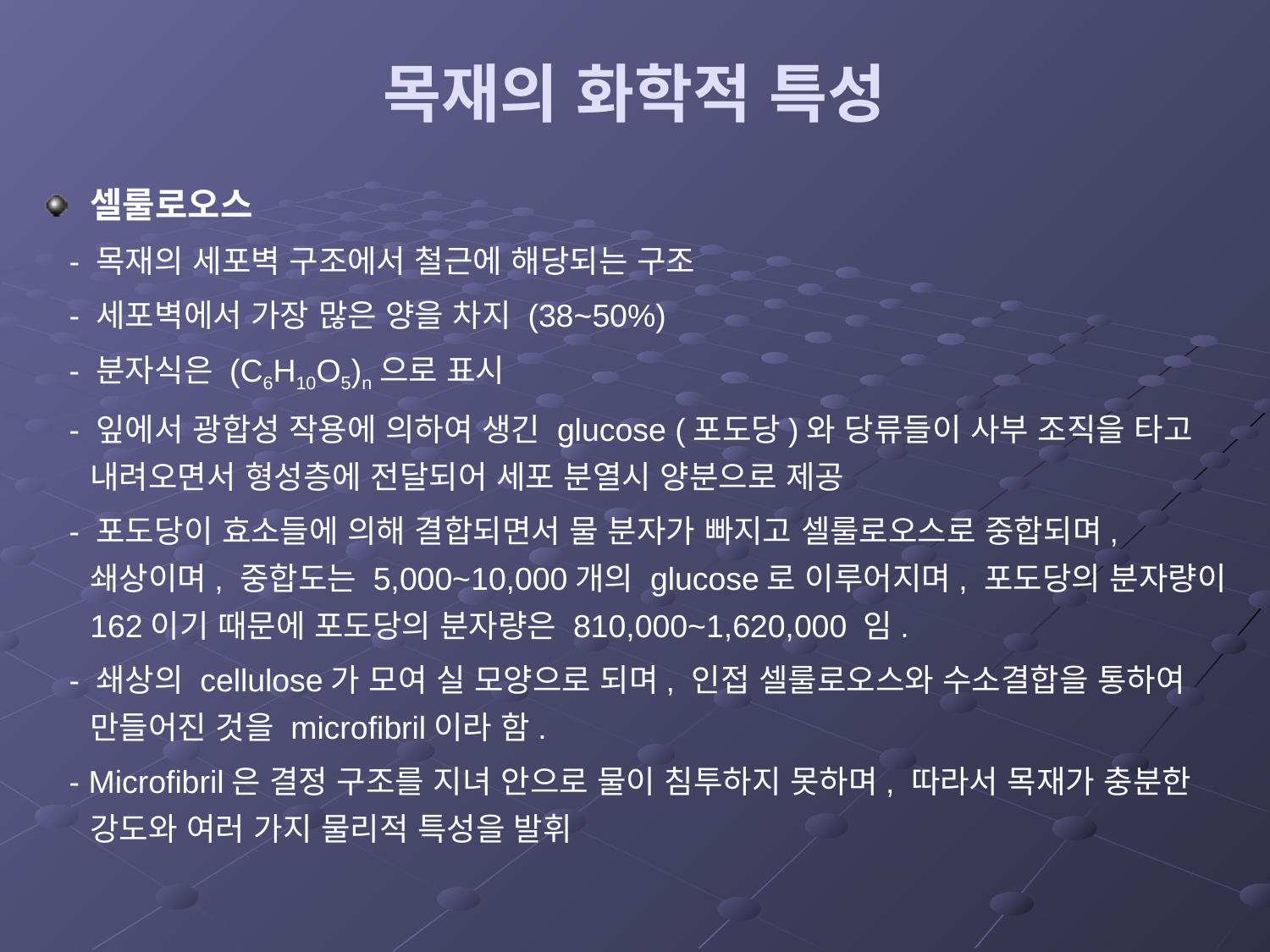

# 목재의 화학적 특성
셀룰로오스
   - 목재의 세포벽 구조에서 철근에 해당되는 구조
   - 세포벽에서 가장 많은 양을 차지 (38~50%)
   - 분자식은 (C6H10O5)n으로 표시
   - 잎에서 광합성 작용에 의하여 생긴 glucose (포도당)와 당류들이 사부 조직을 타고 내려오면서 형성층에 전달되어 세포 분열시 양분으로 제공
   - 포도당이 효소들에 의해 결합되면서 물 분자가 빠지고 셀룰로오스로 중합되며, 쇄상이며, 중합도는 5,000~10,000개의 glucose로 이루어지며, 포도당의 분자량이 162이기 때문에 포도당의 분자량은 810,000~1,620,000 임.
   - 쇄상의 cellulose가 모여 실 모양으로 되며, 인접 셀룰로오스와 수소결합을 통하여 만들어진 것을 microfibril이라 함.
   - Microfibril은 결정 구조를 지녀 안으로 물이 침투하지 못하며, 따라서 목재가 충분한 강도와 여러 가지 물리적 특성을 발휘